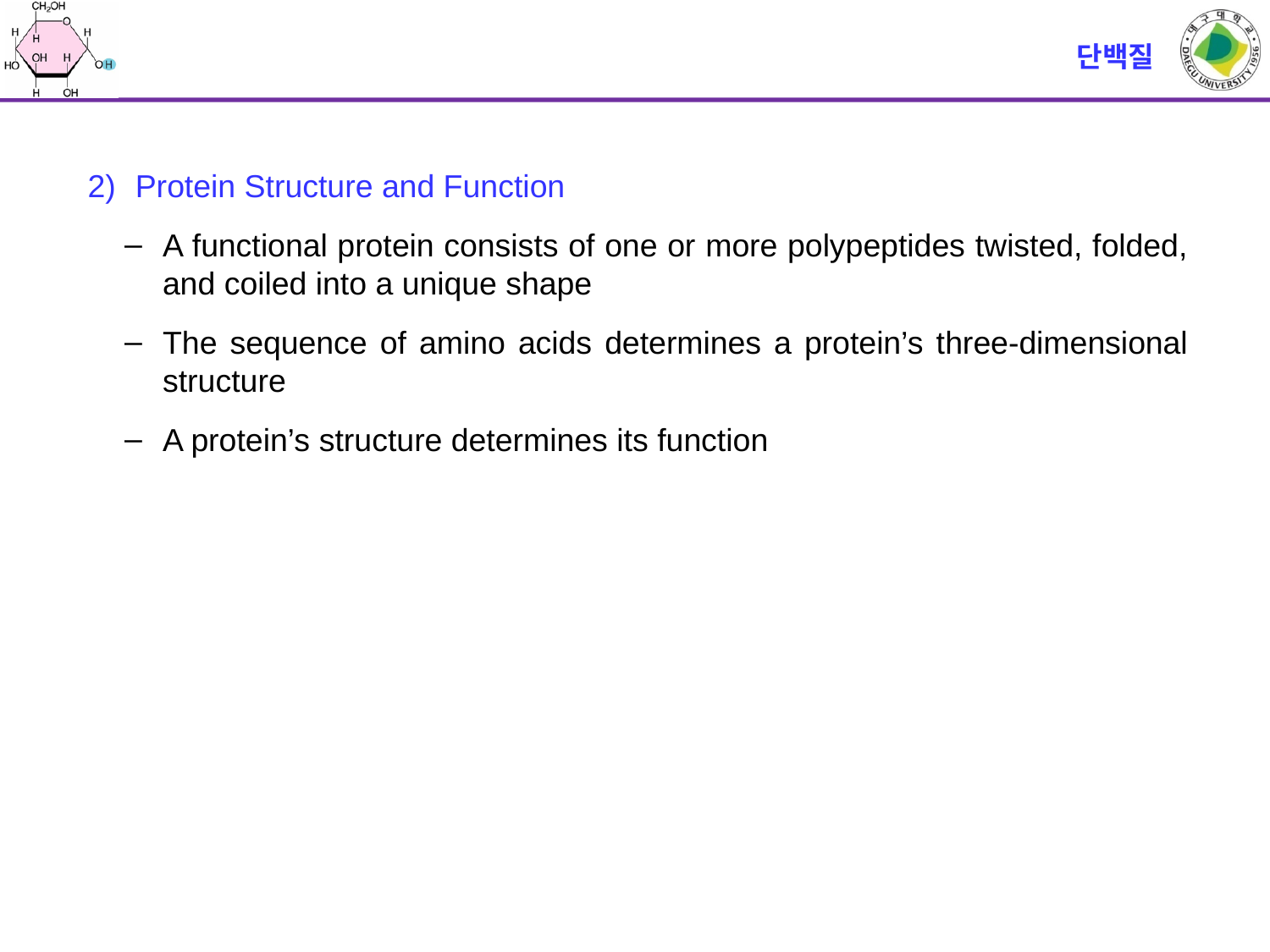

# 단백질
Protein Structure and Function
A functional protein consists of one or more polypeptides twisted, folded, and coiled into a unique shape
The sequence of amino acids determines a protein’s three-dimensional structure
A protein’s structure determines its function